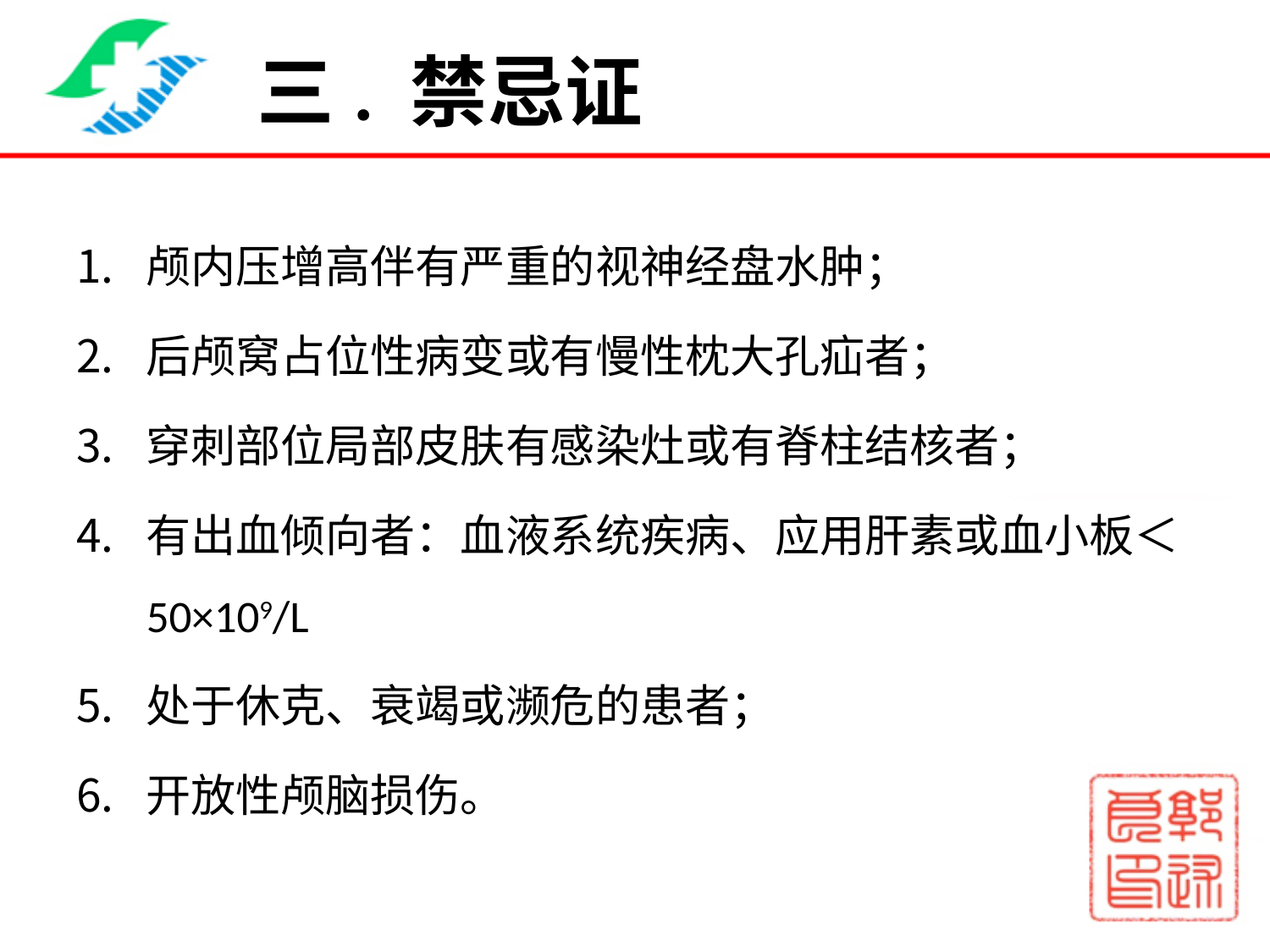

# 三. 禁忌证
颅内压增高伴有严重的视神经盘水肿；
后颅窝占位性病变或有慢性枕大孔疝者；
穿刺部位局部皮肤有感染灶或有脊柱结核者；
有出血倾向者：血液系统疾病、应用肝素或血小板＜50×109/L
处于休克、衰竭或濒危的患者；
开放性颅脑损伤。